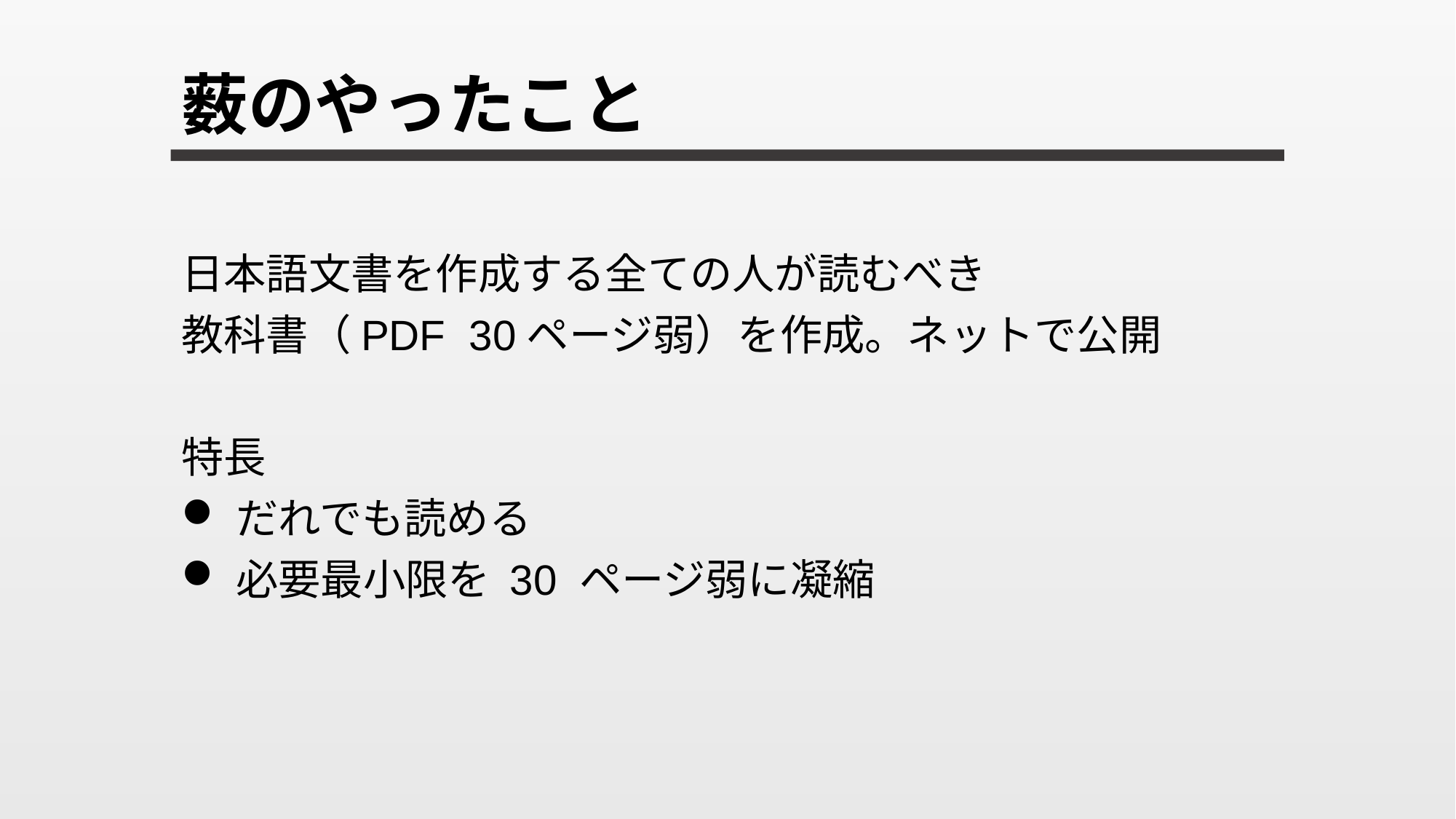

# 薮のやったこと
日本語文書を作成する全ての人が読むべき
教科書（PDF  30ページ弱）を作成。ネットで公開

特長
だれでも読める
必要最小限を 30 ページ弱に凝縮